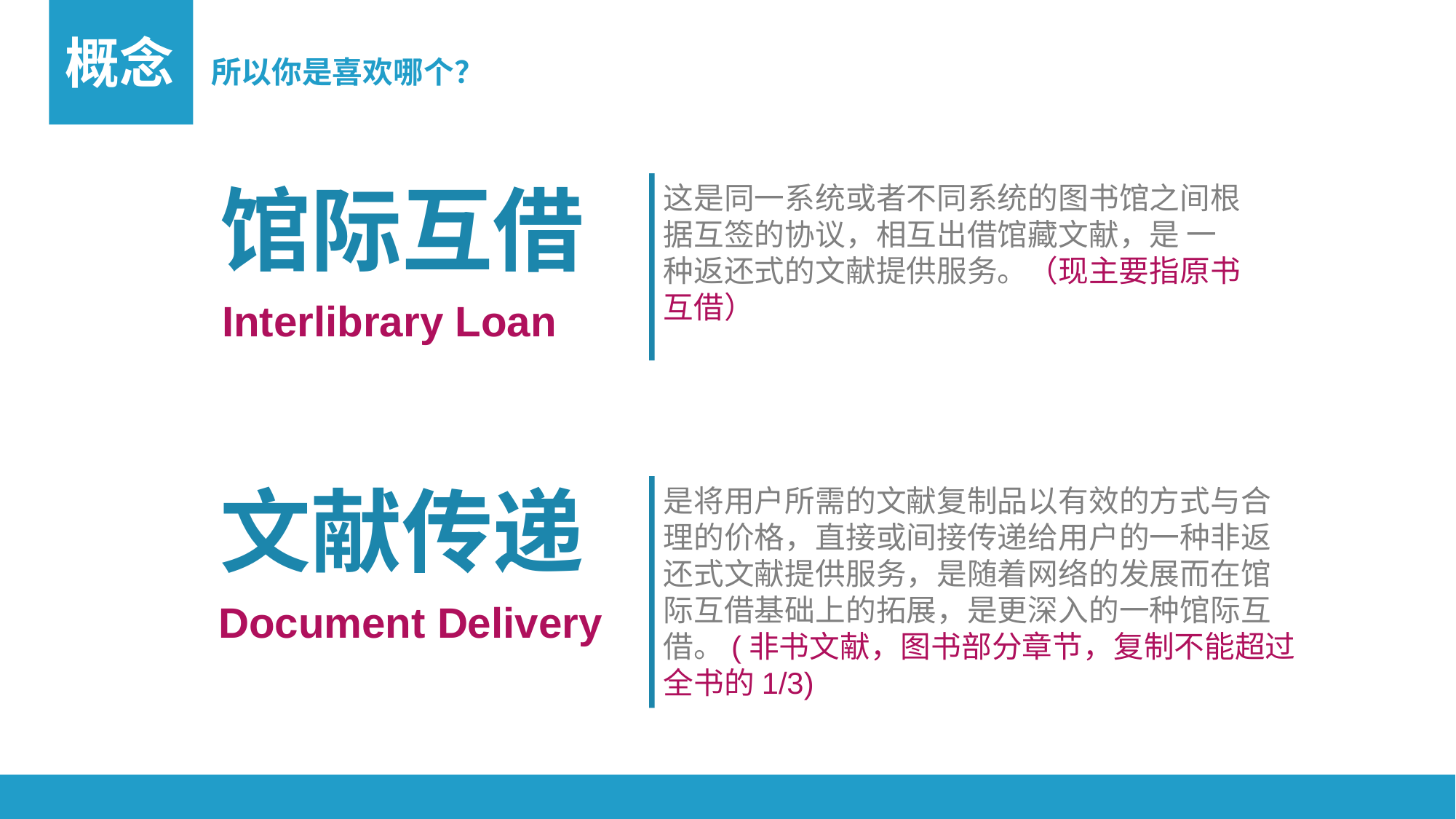

概念
所以你是喜欢哪个？
馆际互借
这是同一系统或者不同系统的图书馆之间根据互签的协议，相互出借馆藏文献，是 一种返还式的文献提供服务。（现主要指原书互借）

Interlibrary Loan
文献传递

是将用户所需的文献复制品以有效的方式与合理的价格，直接或间接传递给用户的一种非返还式文献提供服务，是随着网络的发展而在馆 际互借基础上的拓展，是更深入的一种馆际互借。(非书文献，图书部分章节，复制不能超过全书的1/3)
Document Delivery